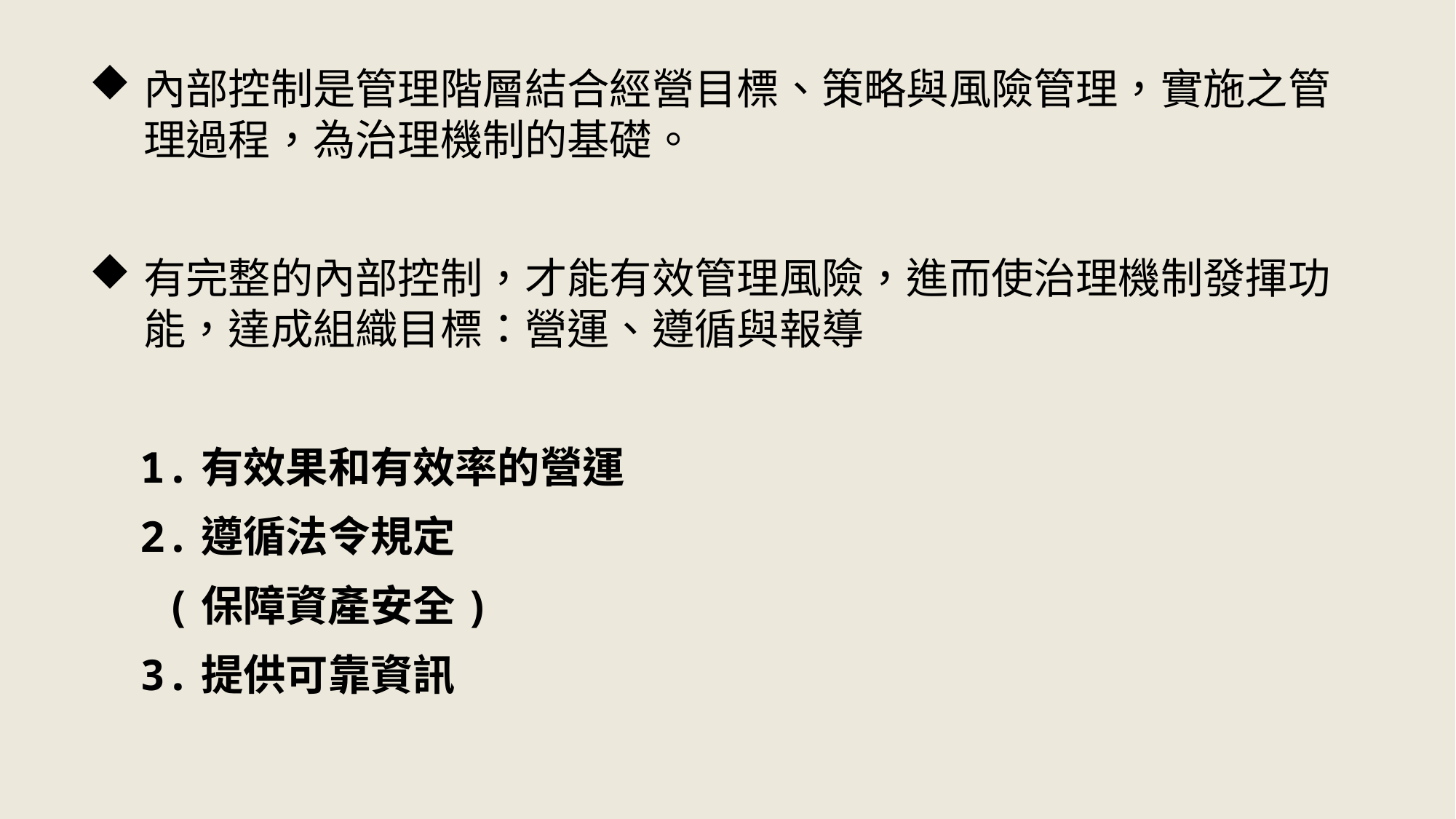

內部控制是管理階層結合經營目標、策略與風險管理，實施之管理過程，為治理機制的基礎。

有完整的內部控制，才能有效管理風險，進而使治理機制發揮功能，達成組織目標：營運、遵循與報導

  1.有效果和有效率的營運
  2.遵循法令規定
   (保障資產安全)
  3.提供可靠資訊